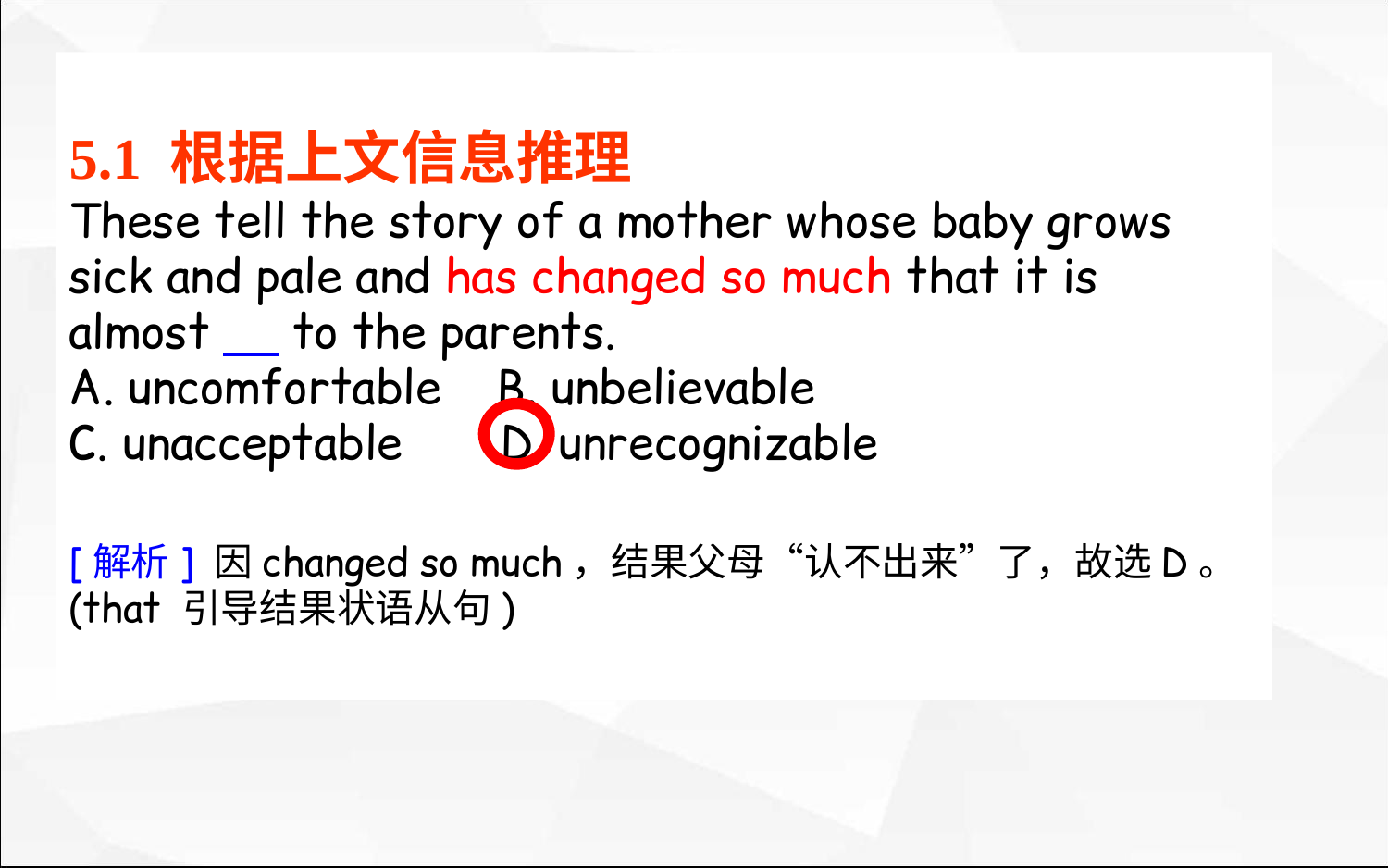

5.1 根据上文信息推理
These tell the story of a mother whose baby grows sick and pale and has changed so much that it is  almost      to the parents.
A. uncomfortable    B. unbelievable
C. unacceptable       D. unrecognizable

[解析] 因changed so much，结果父母“认不出来”了，故选D。(that 引导结果状语从句)